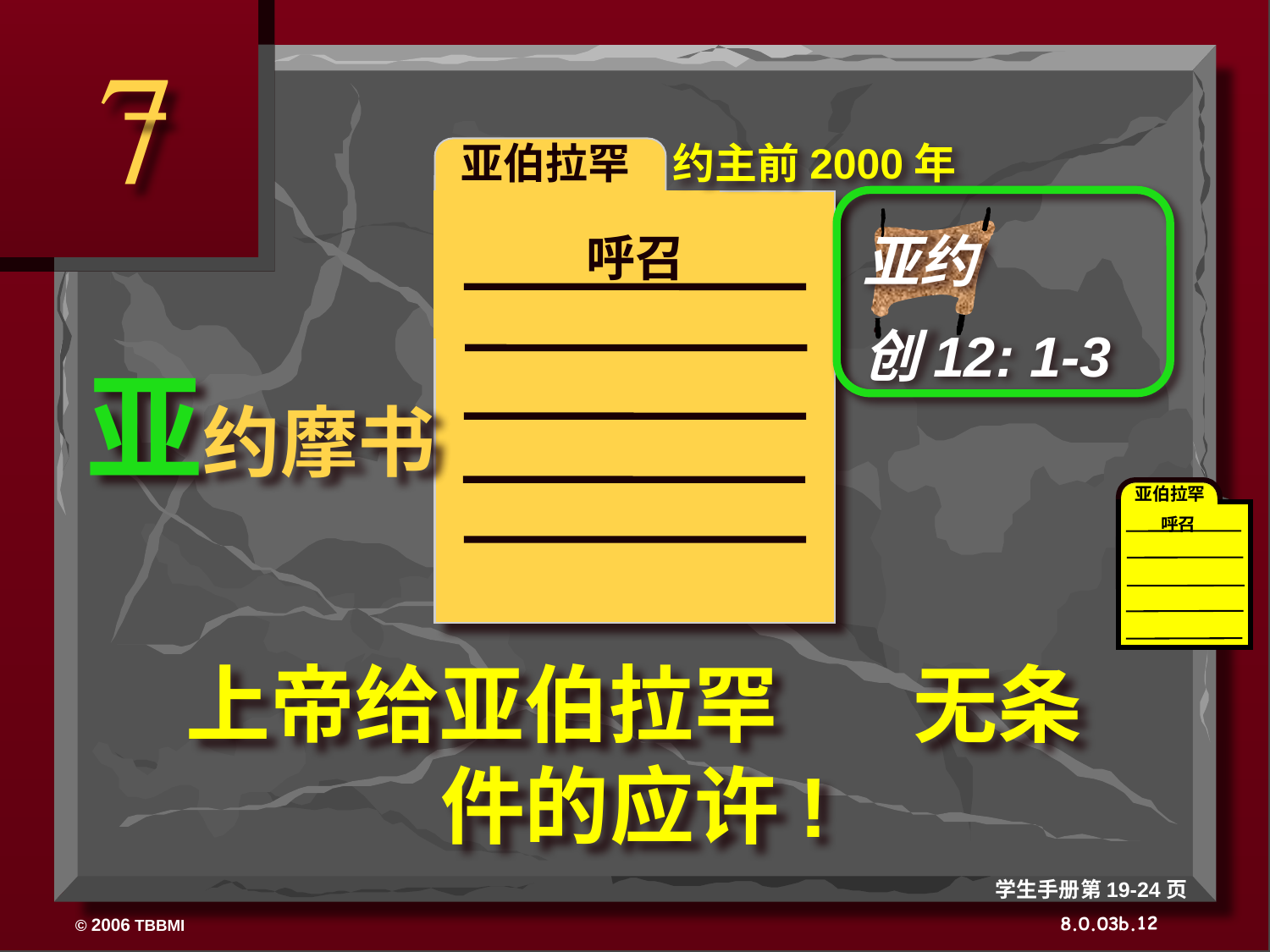

7

 亚伯拉罕
约主前2000年
ABRAHAM

亚约

呼召

创12: 1-3

亚约摩书

亚伯拉罕

呼召

上帝给亚伯拉罕       无条件的应许!

学生手册第19-24页

12